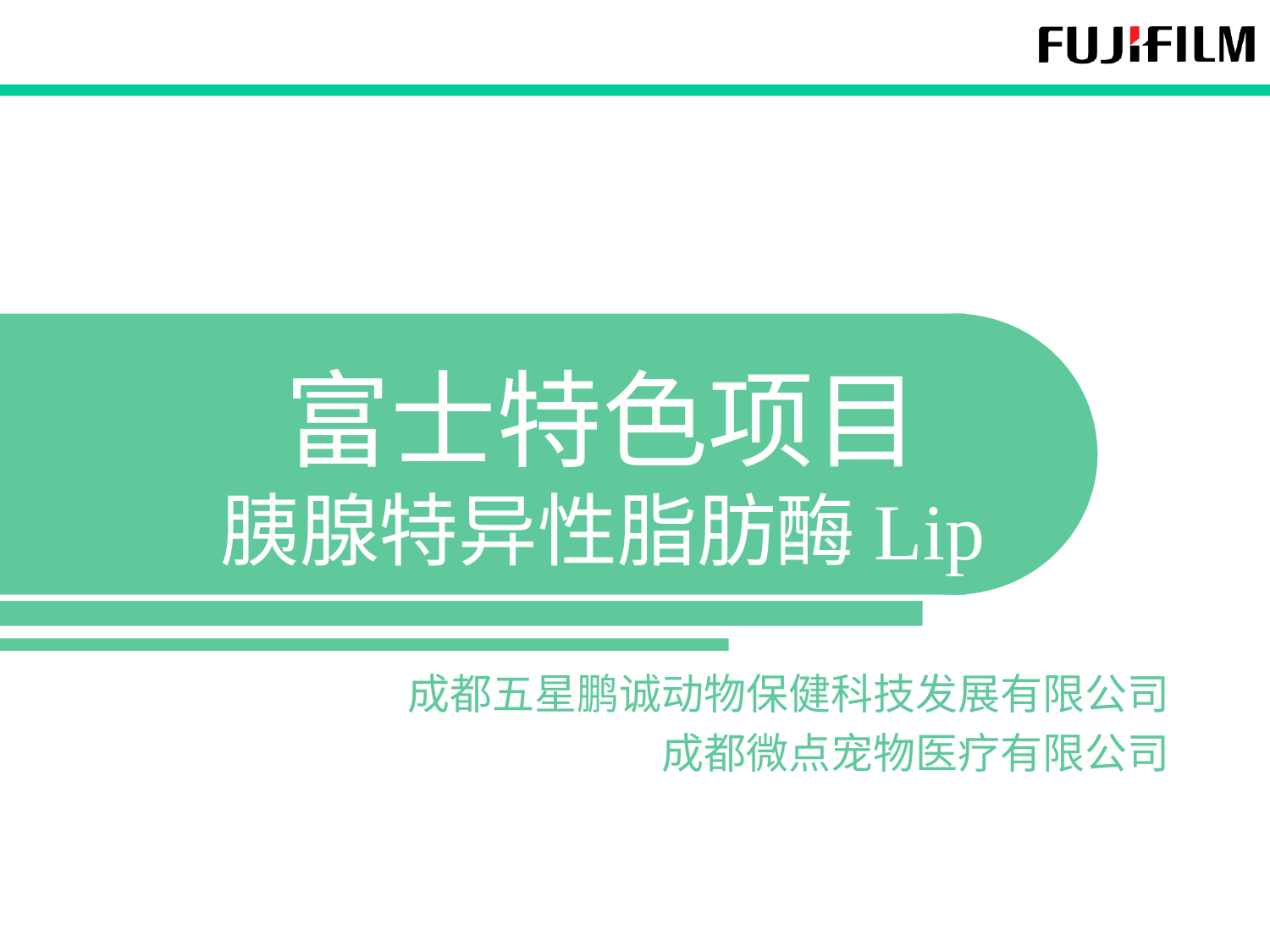

# 富士特色项目 胰腺特异性脂肪酶Lip

成都五星鹏诚动物保健科技发展有限公司
成都微点宠物医疗有限公司